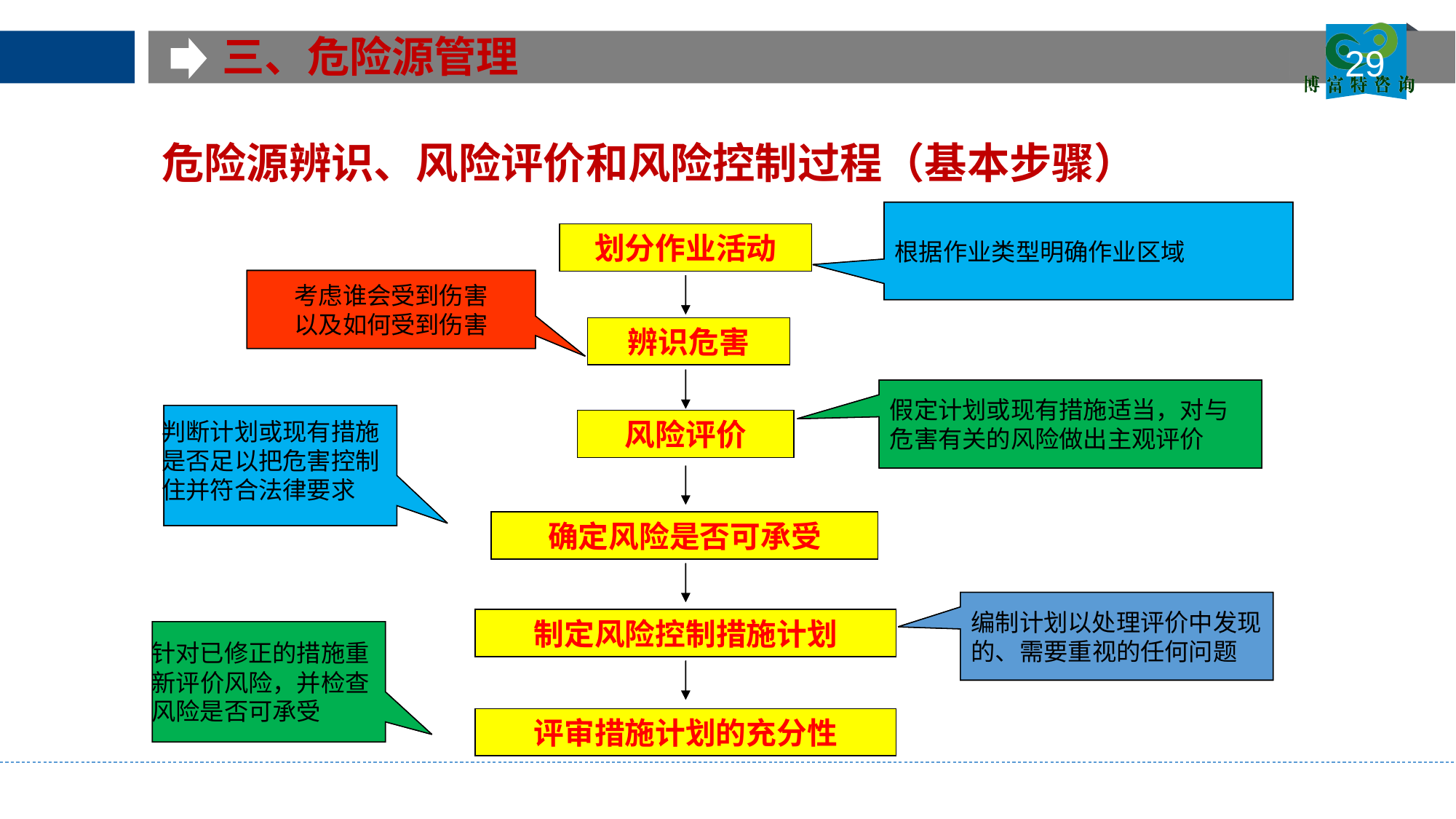

三、危险源管理
29
危险源辨识、风险评价和风险控制过程（基本步骤）
根据作业类型明确作业区域
划分作业活动

辨识危害

风险评价

确定风险是否可承受

制定风险控制措施计划

评审措施计划的充分性
考虑谁会受到伤害
以及如何受到伤害

假定计划或现有措施适当，对与
危害有关的风险做出主观评价

编制计划以处理评价中发现
的、需要重视的任何问题
根据作业类型明了作业区域
划分作业活动

辨识危害

风险评价

确定风险是否可承受

制定风险控制措施计划

评审措施计划的充分性
考虑谁会受到伤害
以及如何受到伤害

假定计划或现有措施适当，
对与危害有关的风险做出
主观评价

编制计划以处理评价
中发现的、需要重视
的任何问题
判断计划或现有措施
是否足以把危害控制
住并符合法律要求
针对已修正的措施重
新评价风险，并检查
风险是否可承受